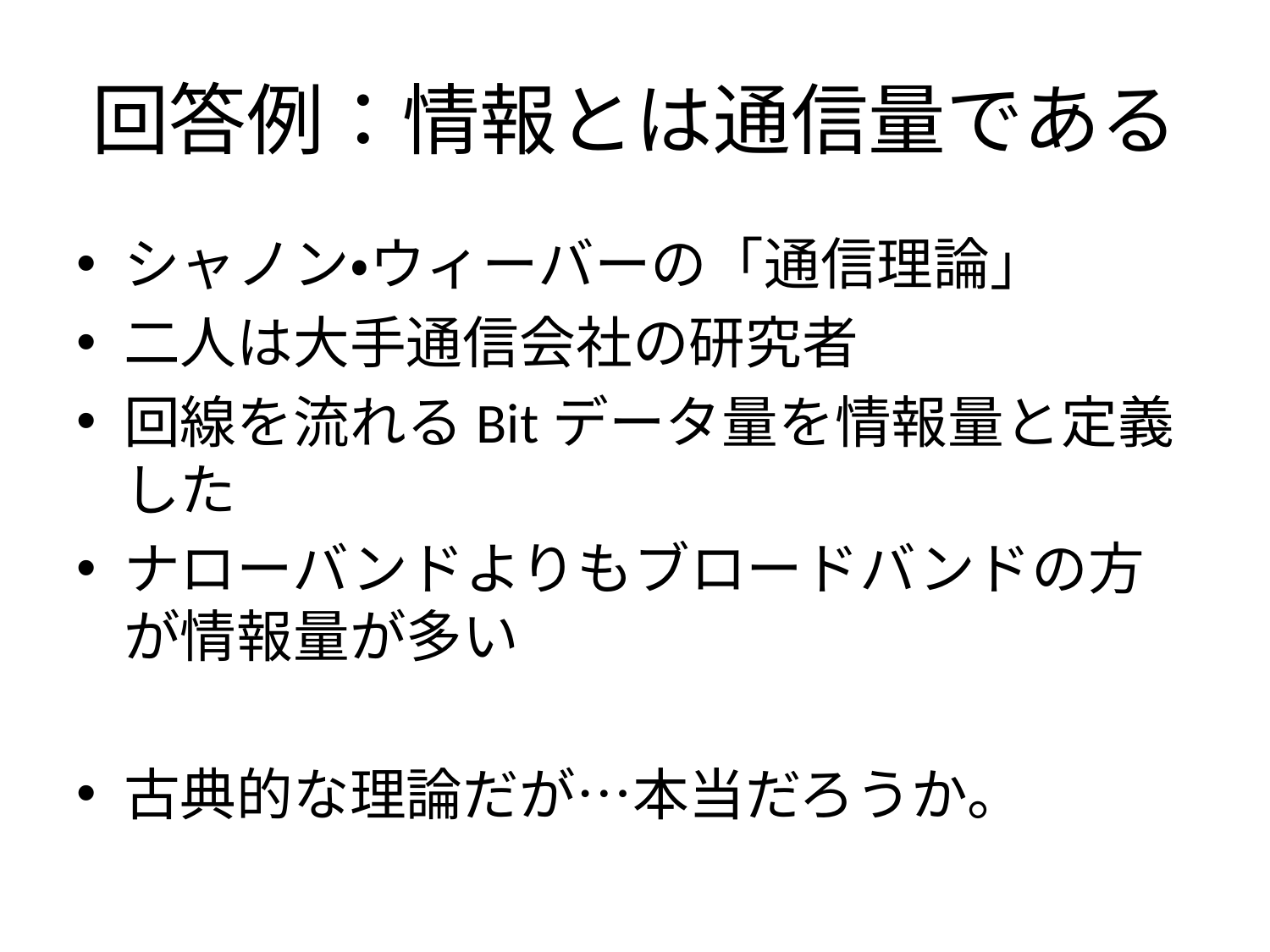

# 回答例：情報とは通信量である
シャノン・ウィーバーの「通信理論」
二人は大手通信会社の研究者
回線を流れるBitデータ量を情報量と定義した
ナローバンドよりもブロードバンドの方が情報量が多い

古典的な理論だが…本当だろうか。